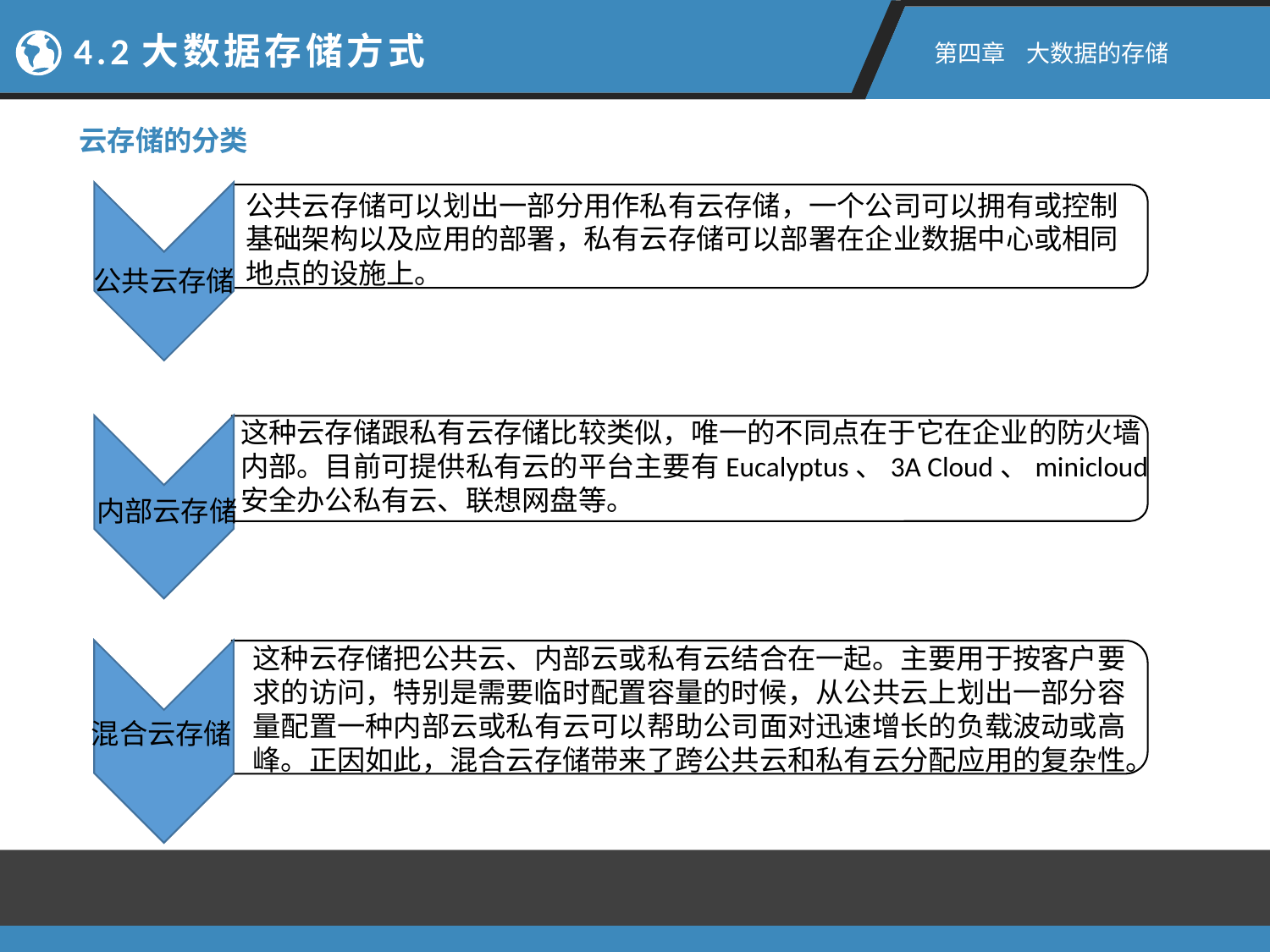

4.2大数据存储方式

第四章    大数据的存储
云存储的分类

公共云存储可以划出一部分用作私有云存储，一个公司可以拥有或控制基础架构以及应用的部署，私有云存储可以部署在企业数据中心或相同地点的设施上。

公共云存储

这种云存储跟私有云存储比较类似，唯一的不同点在于它在企业的防火墙内部。目前可提供私有云的平台主要有Eucalyptus、3A Cloud、minicloud安全办公私有云、联想网盘等。

 内部云存储

这种云存储把公共云、内部云或私有云结合在一起。主要用于按客户要求的访问，特别是需要临时配置容量的时候，从公共云上划出一部分容量配置一种内部云或私有云可以帮助公司面对迅速增长的负载波动或高峰。正因如此，混合云存储带来了跨公共云和私有云分配应用的复杂性。

混合云存储